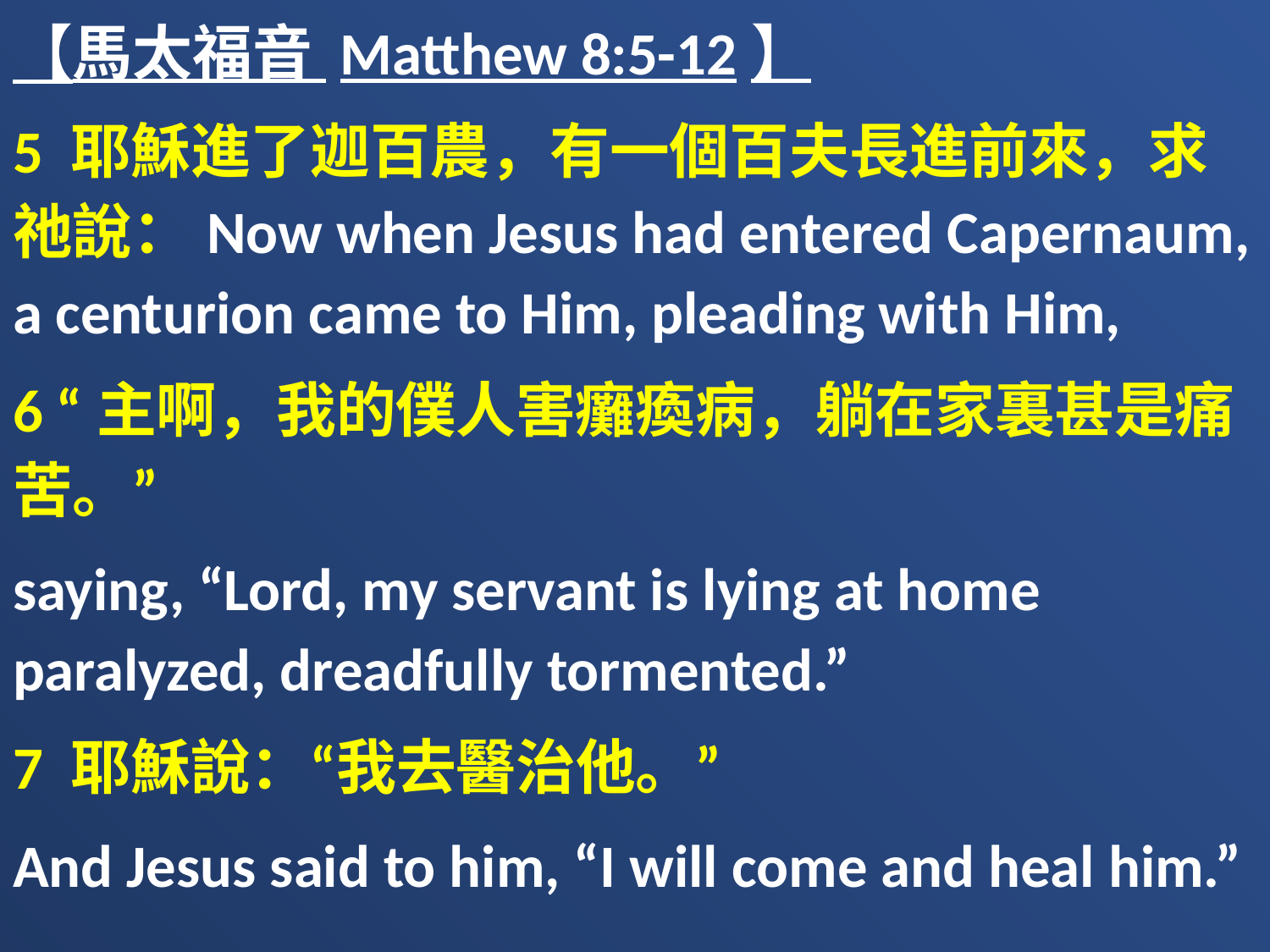

【馬太福音 Matthew 8:5-12】
5 耶穌進了迦百農，有一個百夫長進前來，求祂說：Now when Jesus had entered Capernaum, a centurion came to Him, pleading with Him,
6 “主啊，我的僕人害癱瘓病，躺在家裏甚是痛苦。”
saying, “Lord, my servant is lying at home paralyzed, dreadfully tormented.”
7 耶穌說：“我去醫治他。”
And Jesus said to him, “I will come and heal him.”